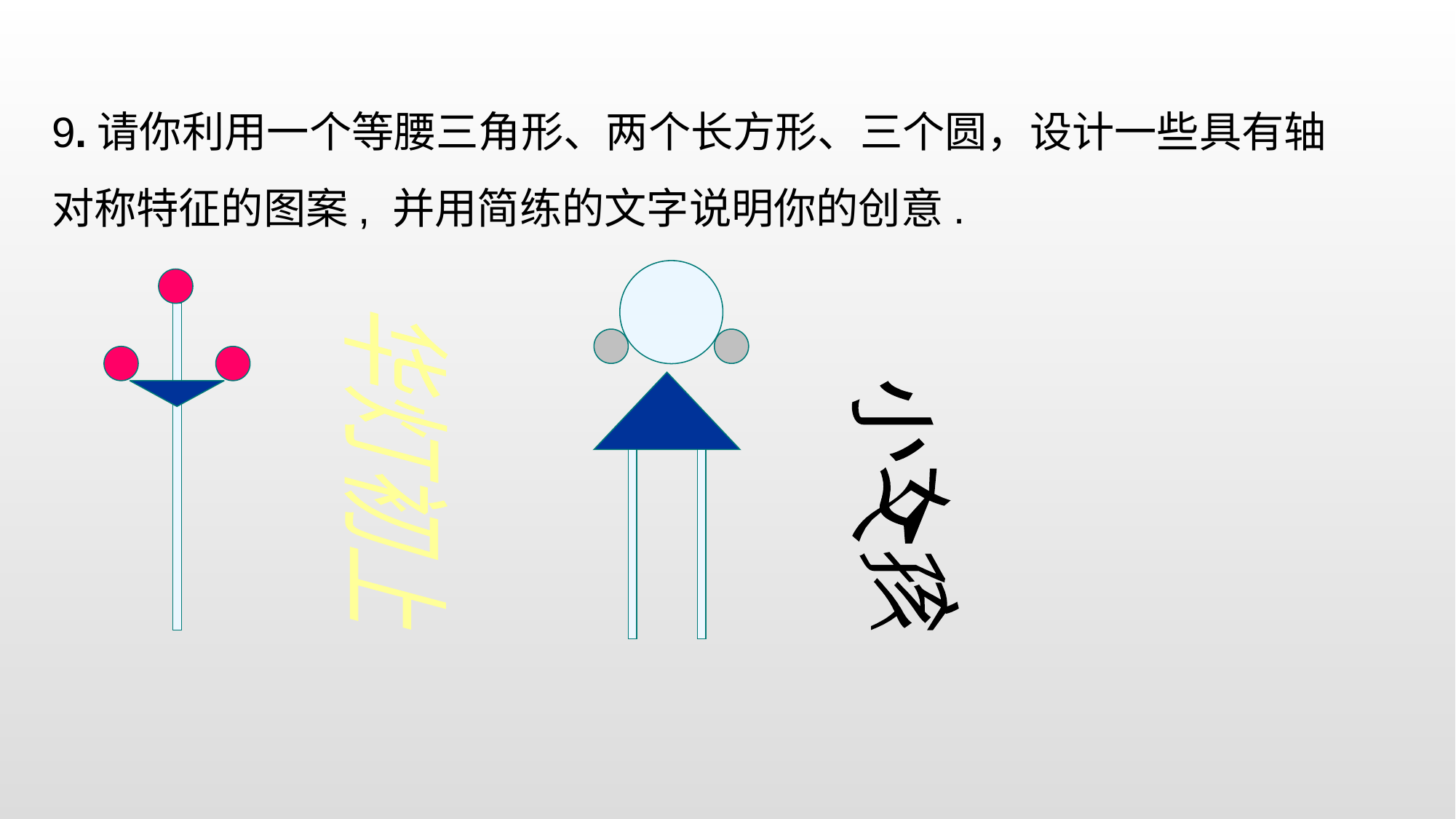

9.请你利用一个等腰三角形、两个长方形、三个圆，设计一些具有轴对称特征的图案, 并用简练的文字说明你的创意.

华灯初上
小女孩